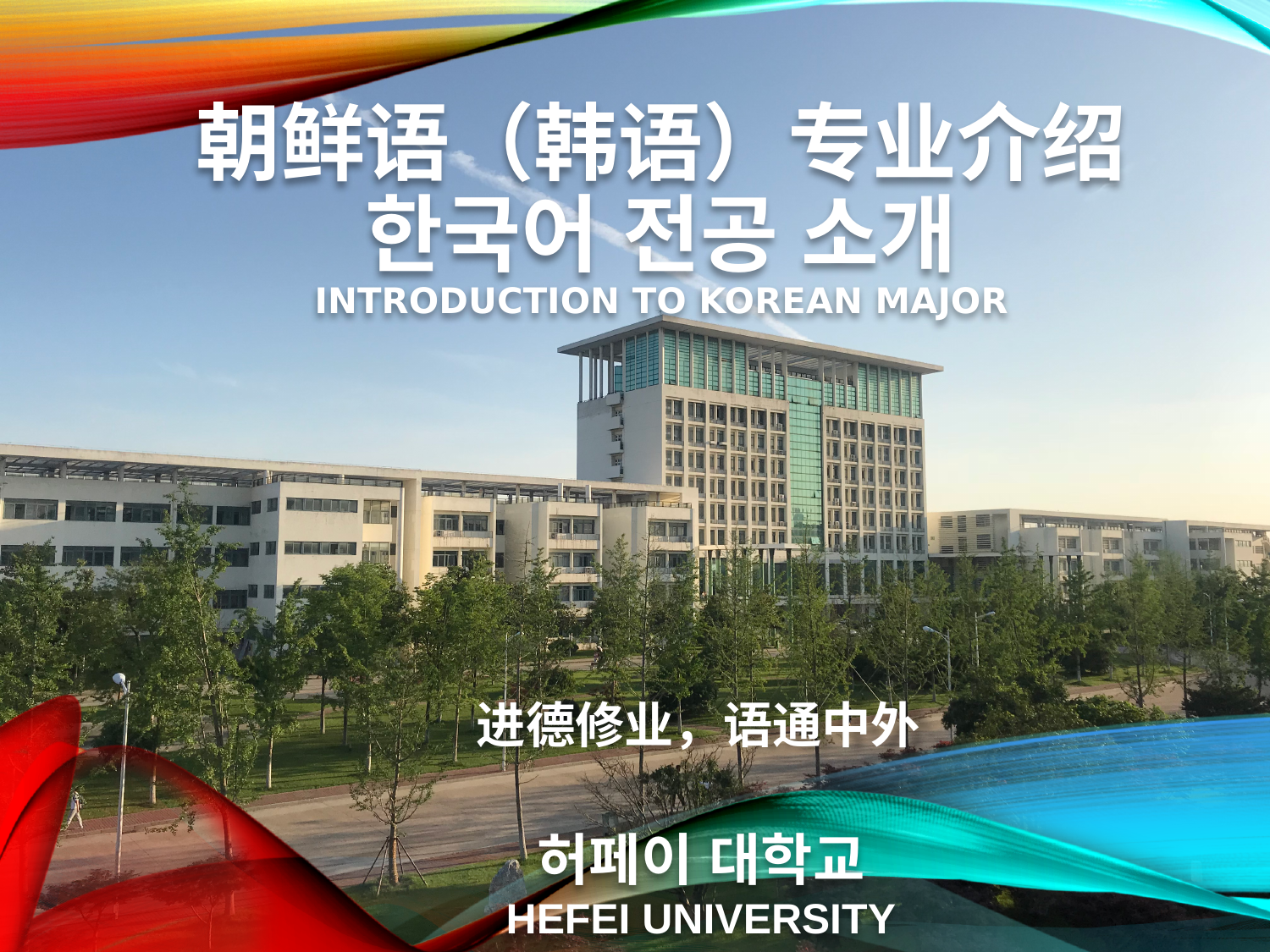

# 朝鲜语（韩语）专业介绍 한국어 전공 소개 Introduction to Korean major
进德修业，语通中外
허페이 대학교
HEFEI UNIVERSITY